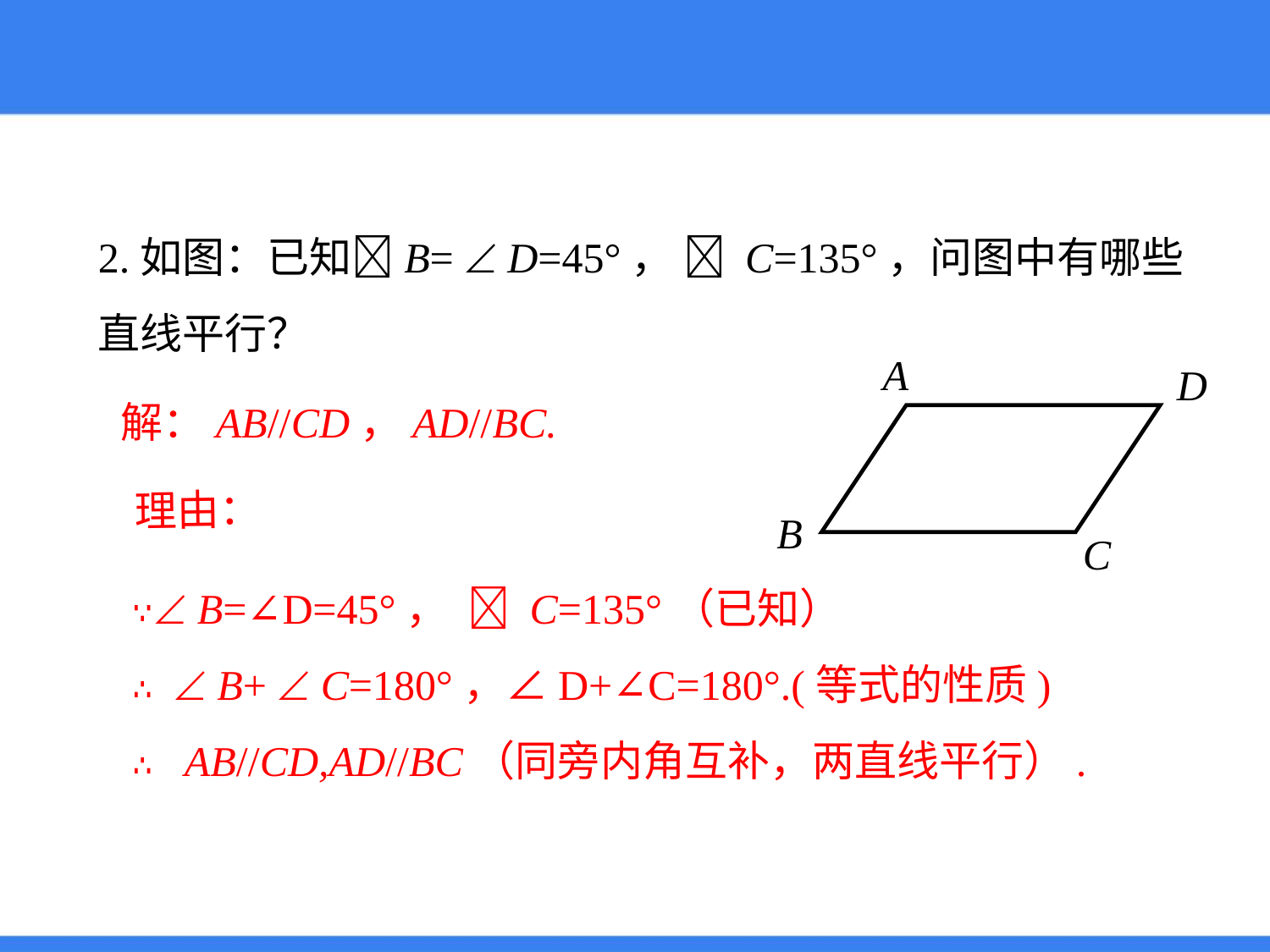

2.如图：已知∠B= ∠ D=45°， ∠ C=135°，问图中有哪些
直线平行？
A
D

B
C
解：AB//CD，AD//BC.
理由：
 ∵∠ B=∠D=45°，  ∠ C=135°（已知）
 ∴∠ B+ ∠ C=180°，∠D+∠C=180°.(等式的性质)
 ∴ AB//CD,AD//BC（同旁内角互补，两直线平行）.